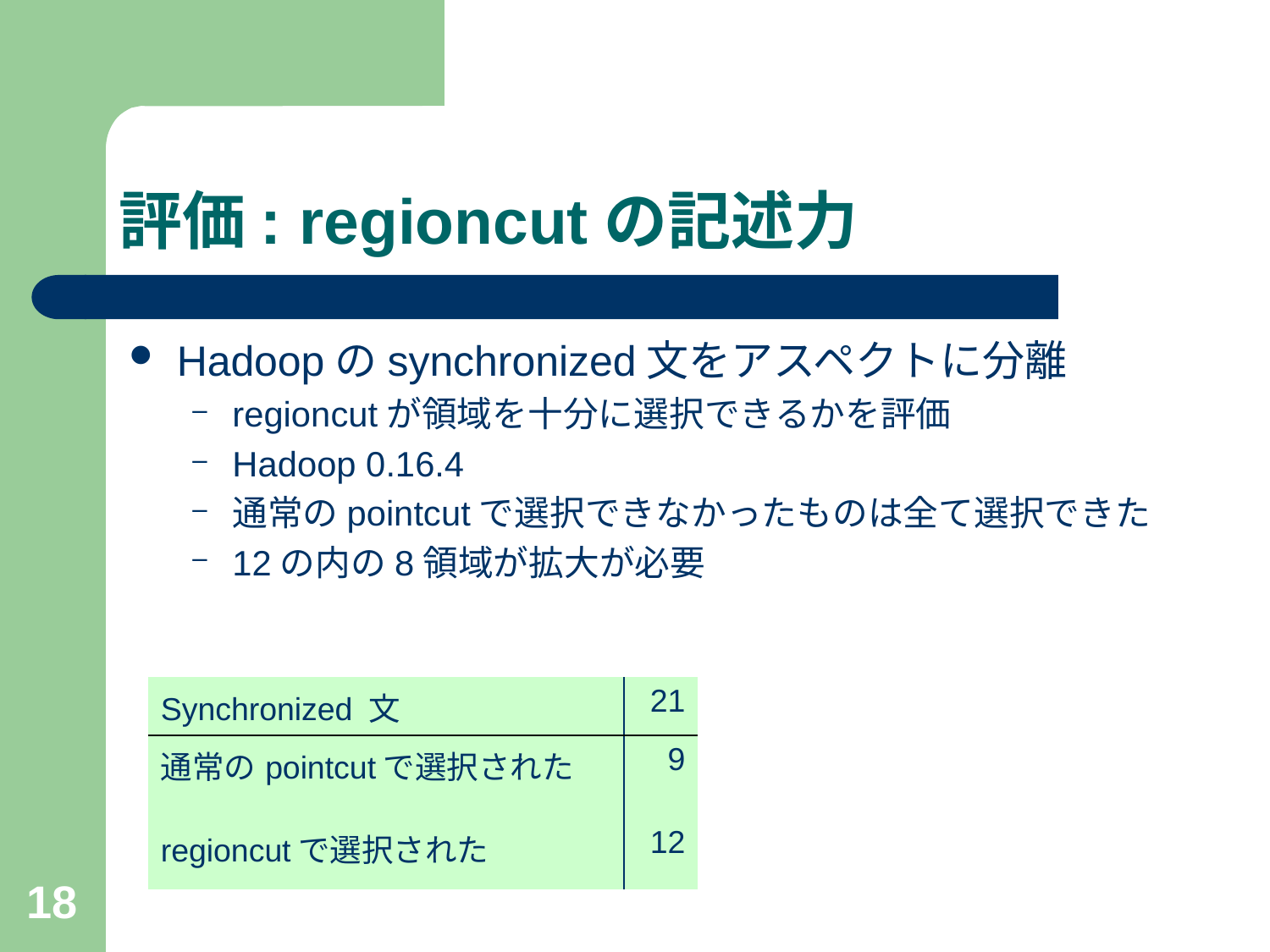

# 評価: regioncutの記述力
Hadoopのsynchronized文をアスペクトに分離
regioncutが領域を十分に選択できるかを評価
Hadoop 0.16.4
通常のpointcutで選択できなかったものは全て選択できた
12の内の8領域が拡大が必要
| Synchronized 文 | 21 |
| --- | --- |
| 通常のpointcutで選択された | 9 |
| regioncutで選択された | 12 |
18